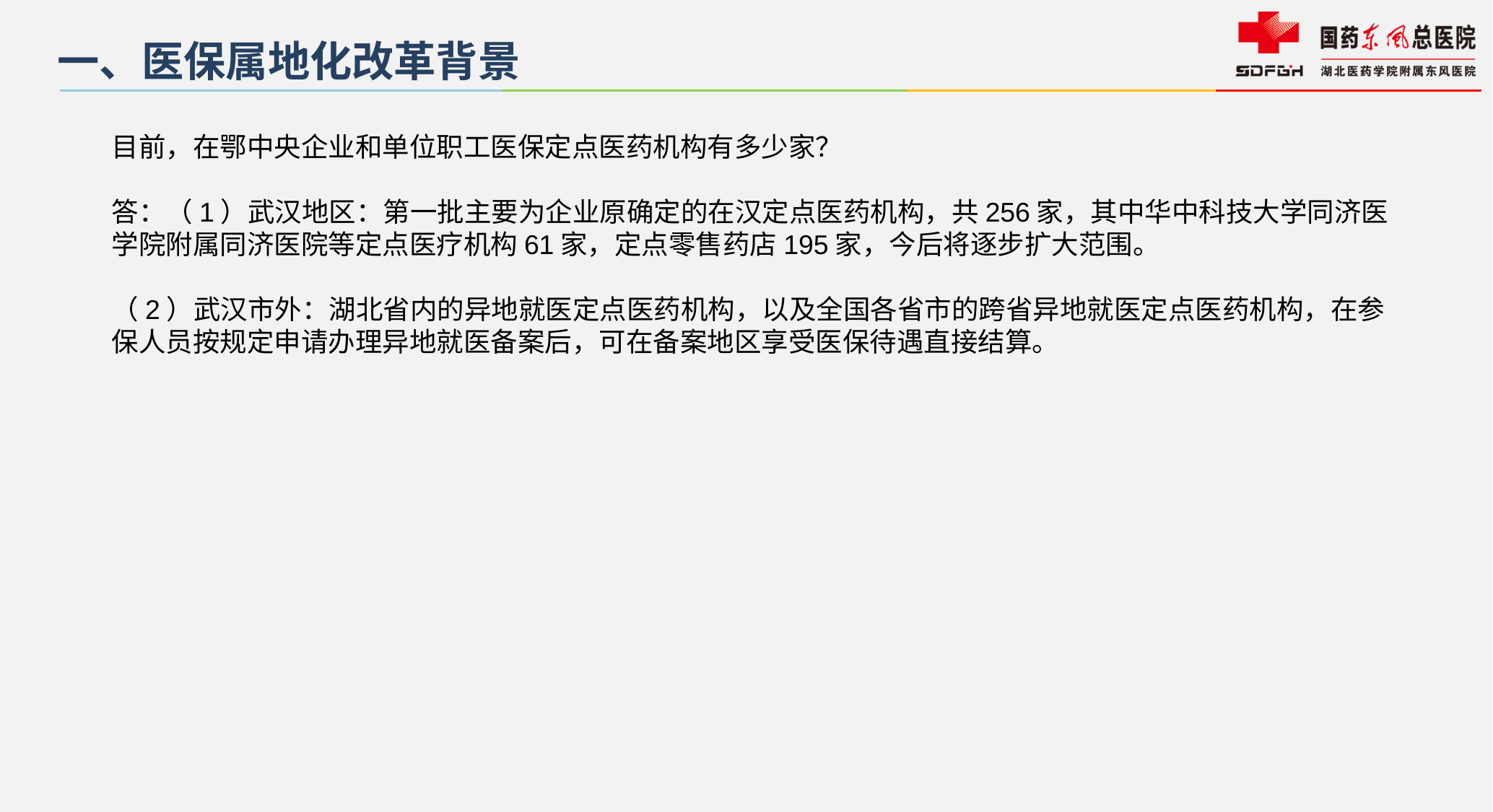

一、医保属地化改革背景
目前，在鄂中央企业和单位职工医保定点医药机构有多少家？

答：（1）武汉地区：第一批主要为企业原确定的在汉定点医药机构，共256家，其中华中科技大学同济医学院附属同济医院等定点医疗机构61家，定点零售药店195家，今后将逐步扩大范围。

（2）武汉市外：湖北省内的异地就医定点医药机构，以及全国各省市的跨省异地就医定点医药机构，在参保人员按规定申请办理异地就医备案后，可在备案地区享受医保待遇直接结算。